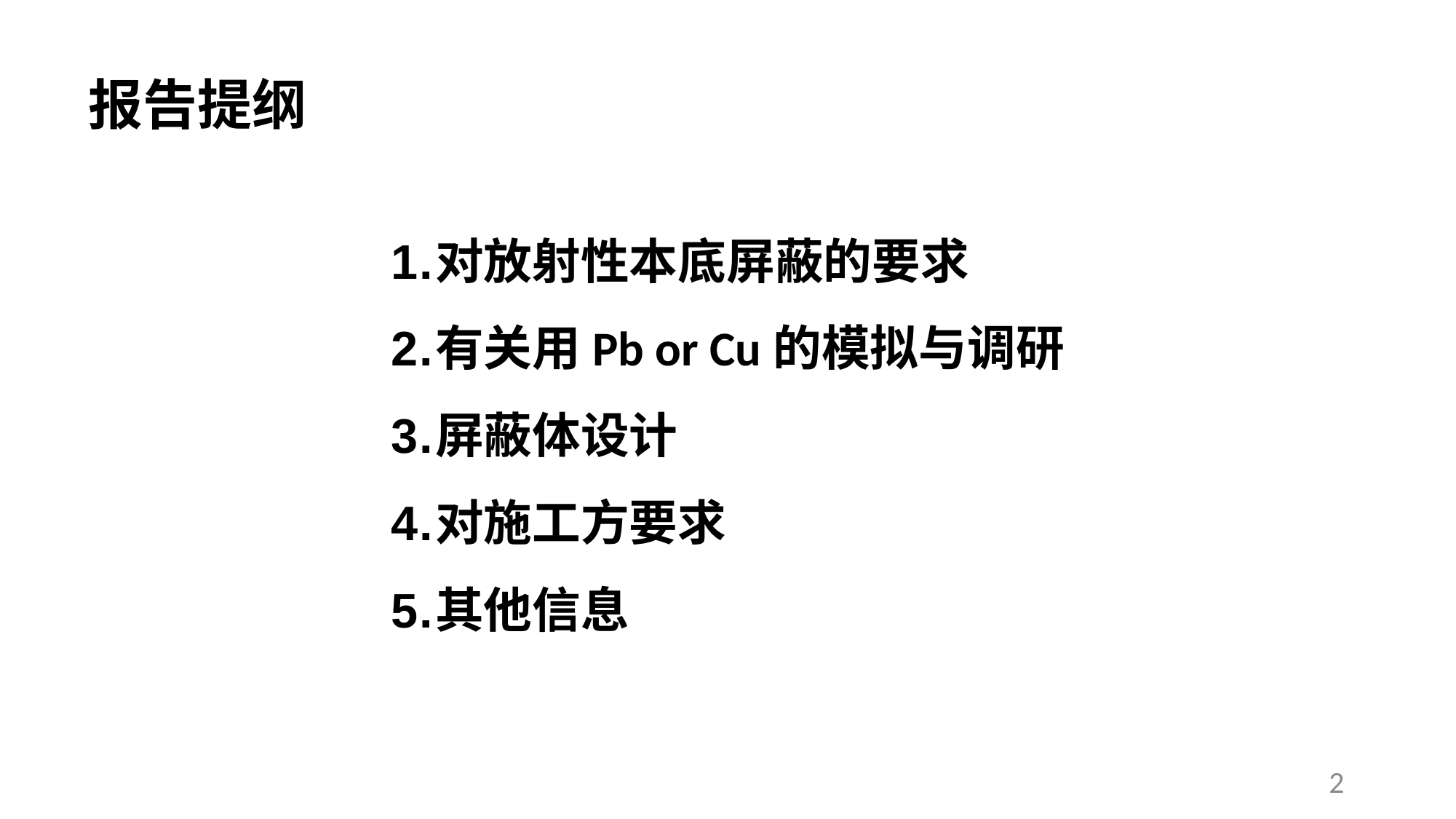

报告提纲
对放射性本底屏蔽的要求
有关用Pb or Cu的模拟与调研
屏蔽体设计
对施工方要求
其他信息
2